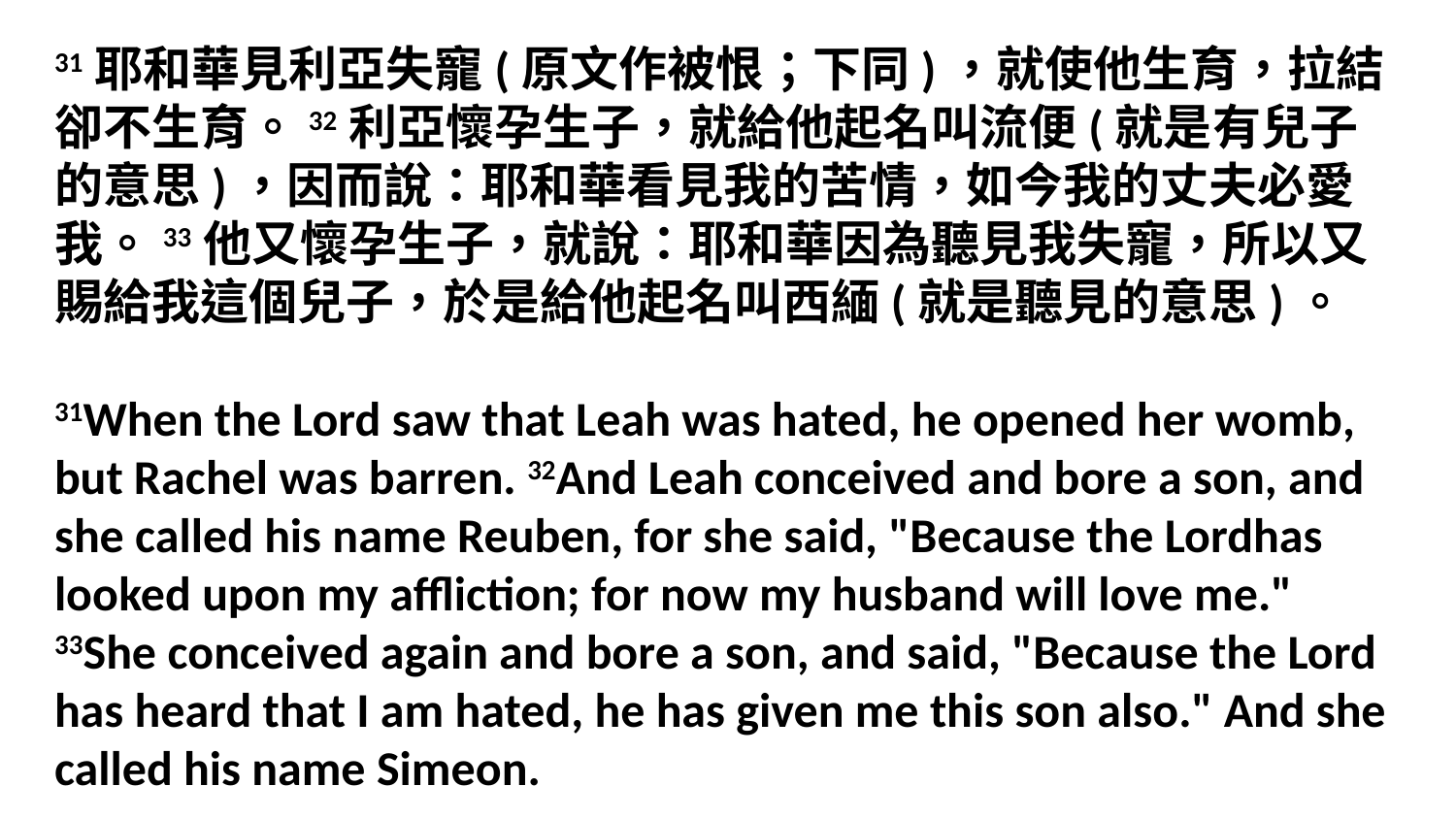

31耶和華見利亞失寵(原文作被恨；下同)，就使他生育，拉結卻不生育。32利亞懷孕生子，就給他起名叫流便(就是有兒子的意思)，因而說：耶和華看見我的苦情，如今我的丈夫必愛我。33他又懷孕生子，就說：耶和華因為聽見我失寵，所以又賜給我這個兒子，於是給他起名叫西緬(就是聽見的意思)。

31When the Lord saw that Leah was hated, he opened her womb, but Rachel was barren. 32And Leah conceived and bore a son, and she called his name Reuben, for she said, "Because the Lordhas looked upon my affliction; for now my husband will love me." 33She conceived again and bore a son, and said, "Because the Lord has heard that I am hated, he has given me this son also." And she called his name Simeon.